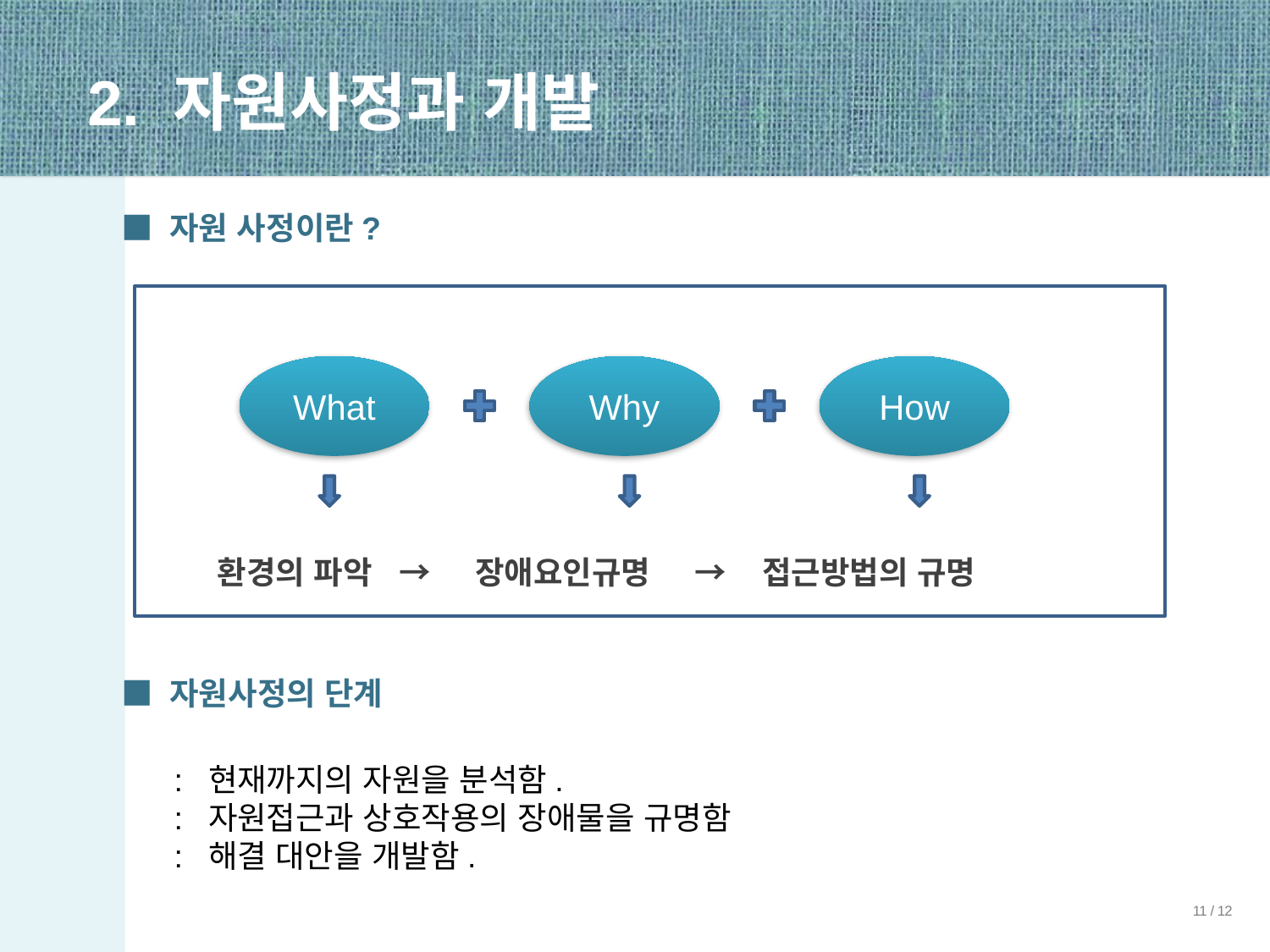

2. 자원사정과 개발
■ 자원 사정이란?

What
Why
How

환경의 파악   →     장애요인규명     →    접근방법의 규명
■ 자원사정의 단계

   :  현재까지의 자원을 분석함.
   :  자원접근과 상호작용의 장애물을 규명함
   :  해결 대안을 개발함.
11 / 12